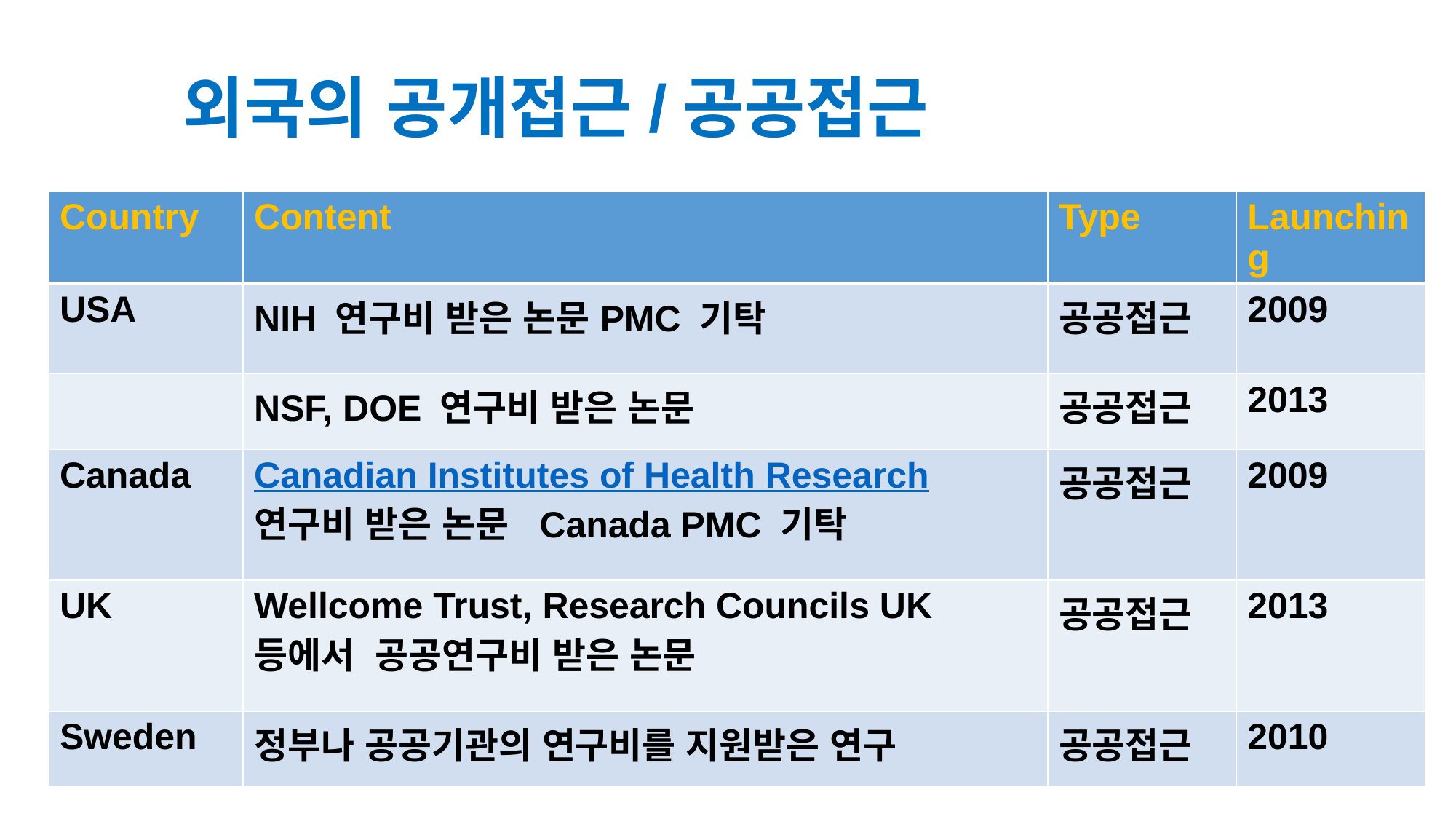

# 외국의 공개접근/공공접근
| Country | Content | Type | Launching |
| --- | --- | --- | --- |
| USA | NIH 연구비 받은 논문PMC 기탁 | 공공접근 | 2009 |
|  | NSF, DOE 연구비 받은 논문 | 공공접근 | 2013 |
| Canada | Canadian Institutes of Health Research 연구비 받은 논문 Canada PMC 기탁 | 공공접근 | 2009 |
| UK | Wellcome Trust, Research Councils UK 등에서 공공연구비 받은 논문 | 공공접근 | 2013 |
| Sweden | 정부나 공공기관의 연구비를 지원받은 연구 | 공공접근 | 2010 |